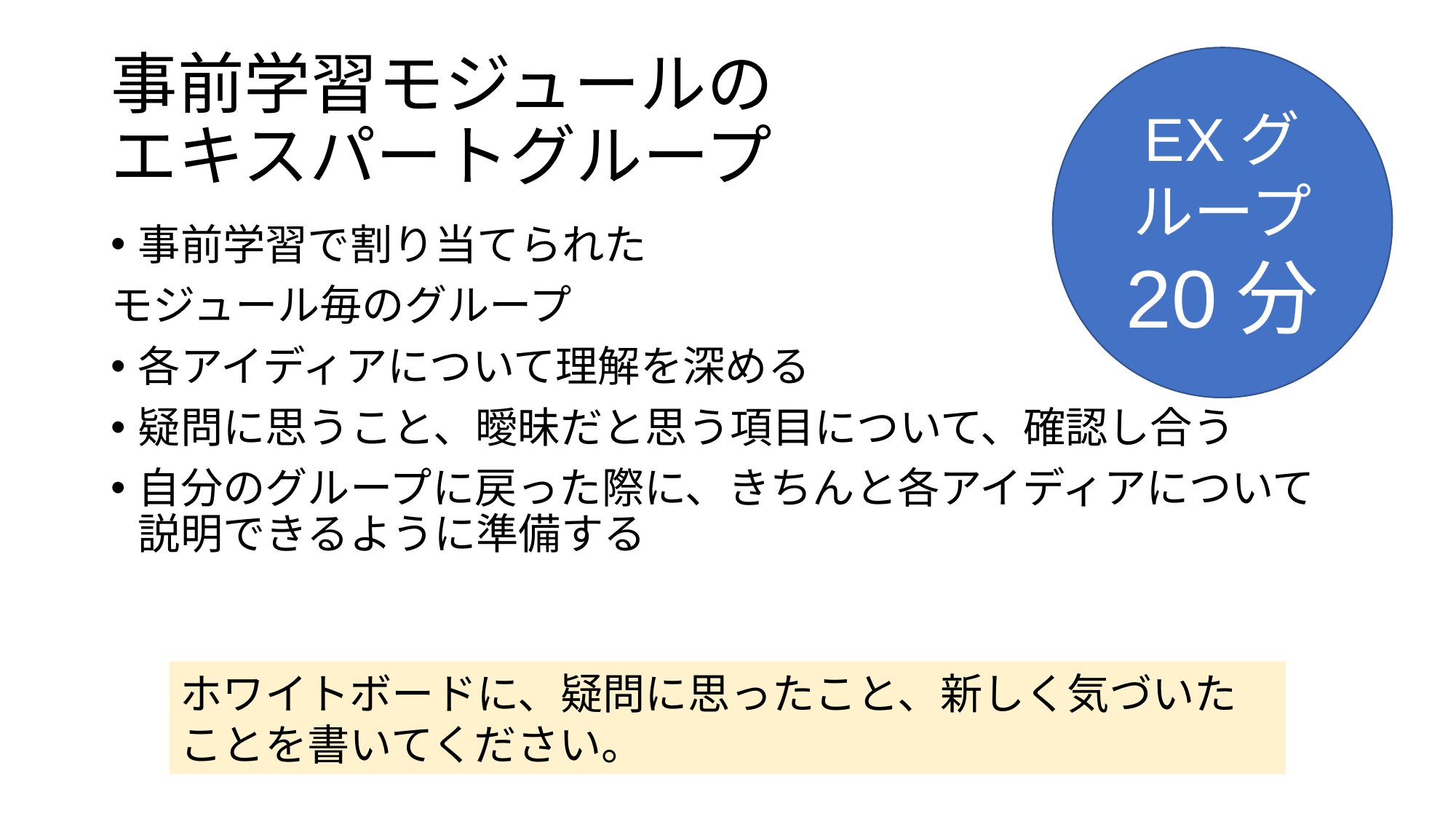

# 事前学習モジュールの エキスパートグループ
EXグループ
20分
事前学習で割り当てられた
モジュール毎のグループ
各アイディアについて理解を深める
疑問に思うこと、曖昧だと思う項目について、確認し合う
自分のグループに戻った際に、きちんと各アイディアについて説明できるように準備する

ホワイトボードに、疑問に思ったこと、新しく気づいたことを書いてください。